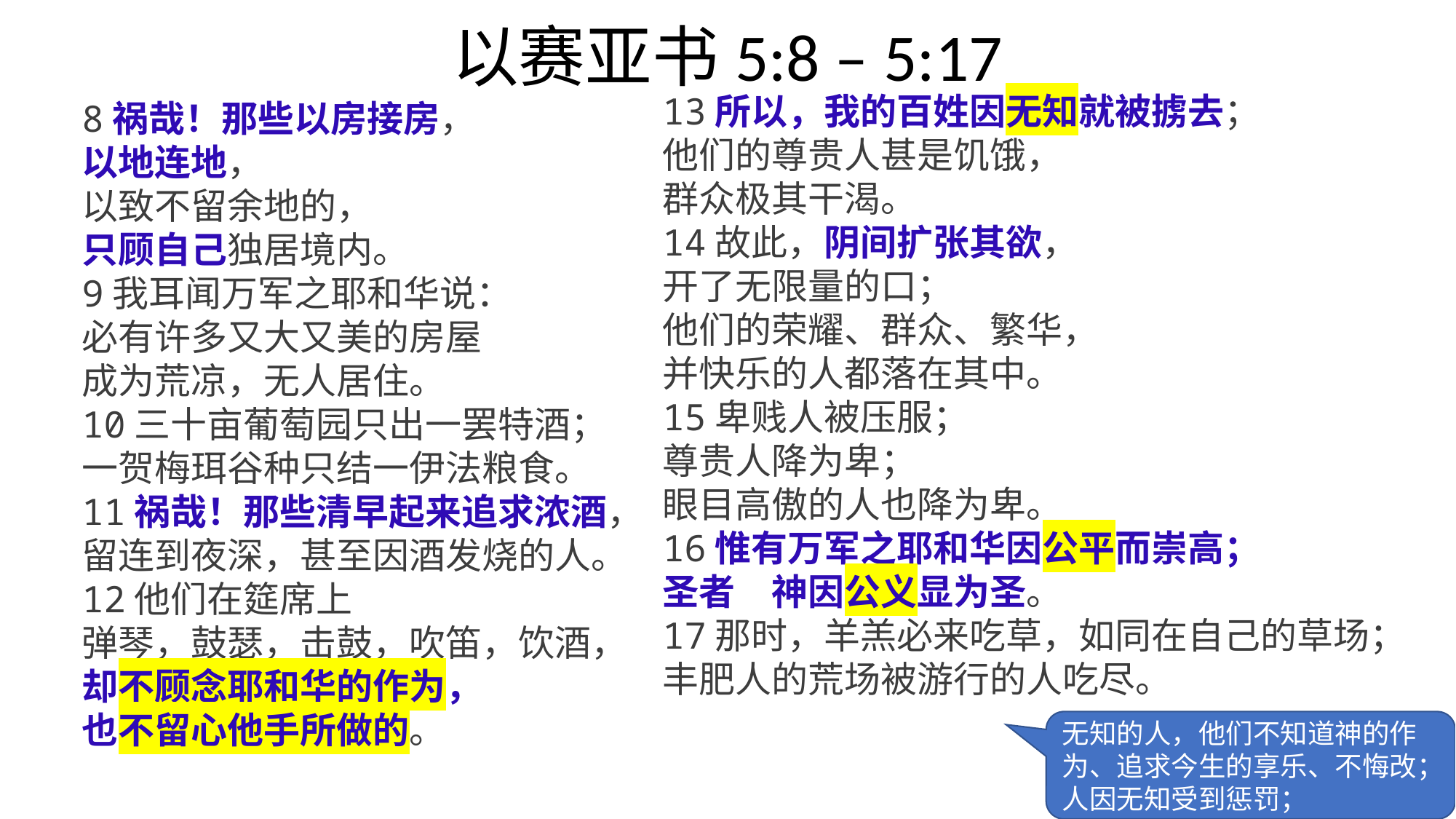

# 以赛亚书5:8 – 5:17
13所以，我的百姓因无知就被掳去；
他们的尊贵人甚是饥饿，
群众极其干渴。
14故此，阴间扩张其欲，
开了无限量的口；
他们的荣耀、群众、繁华，
并快乐的人都落在其中。
15卑贱人被压服；
尊贵人降为卑；
眼目高傲的人也降为卑。
16惟有万军之耶和华因公平而崇高；
圣者　神因公义显为圣。
17那时，羊羔必来吃草，如同在自己的草场；
丰肥人的荒场被游行的人吃尽。
8祸哉！那些以房接房，
以地连地，
以致不留余地的，
只顾自己独居境内。
9我耳闻万军之耶和华说：
必有许多又大又美的房屋
成为荒凉，无人居住。
10三十亩葡萄园只出一罢特酒；
一贺梅珥谷种只结一伊法粮食。
11祸哉！那些清早起来追求浓酒，
留连到夜深，甚至因酒发烧的人。
12他们在筵席上
弹琴，鼓瑟，击鼓，吹笛，饮酒，
却不顾念耶和华的作为，
也不留心他手所做的。
无知的人，他们不知道神的作为、追求今生的享乐、不悔改；
人因无知受到惩罚；